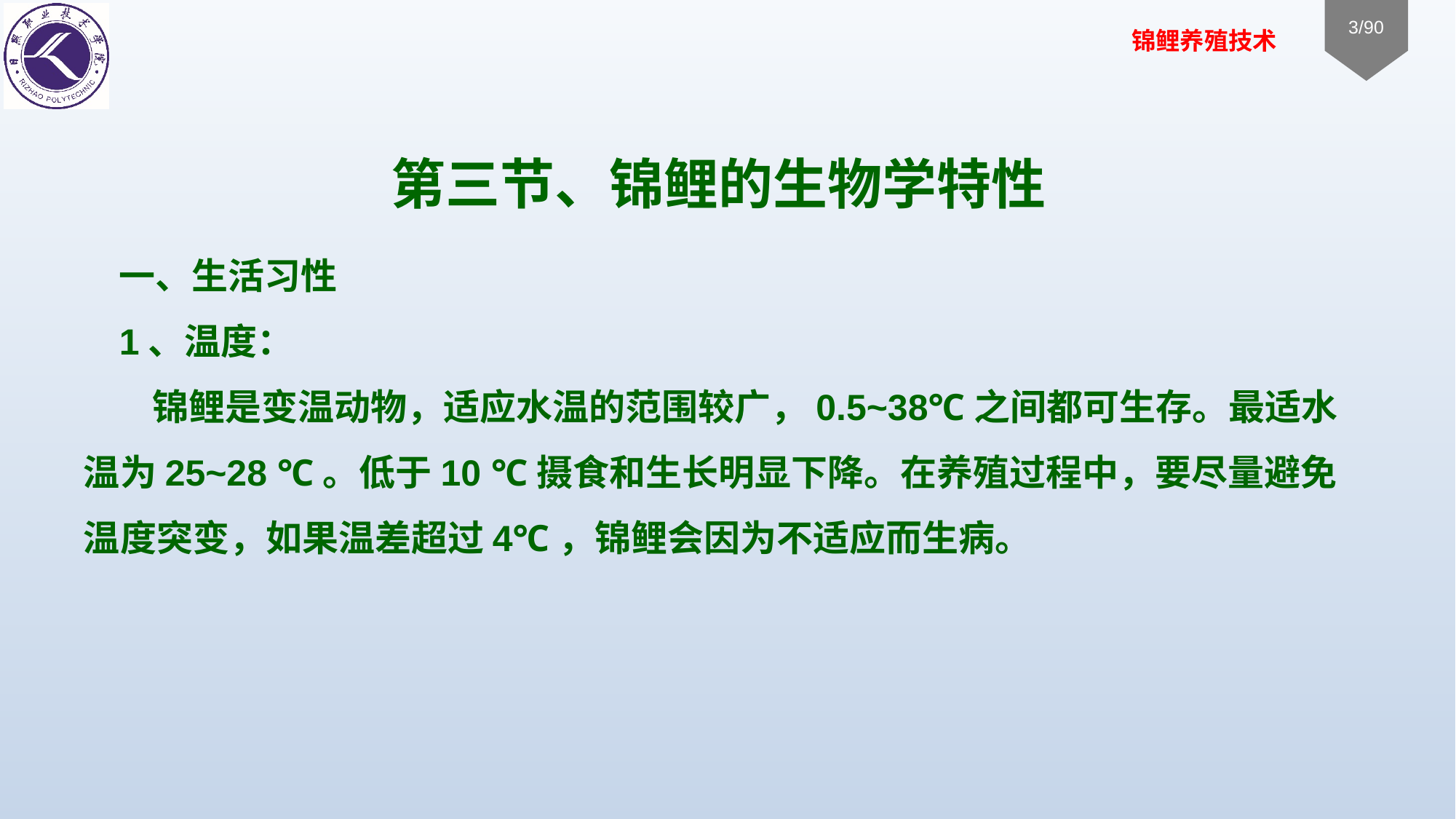

# 第三节、锦鲤的生物学特性
一、生活习性
1、温度：
   锦鲤是变温动物，适应水温的范围较广，0.5~38℃之间都可生存。最适水温为25~28 ℃。低于10 ℃摄食和生长明显下降。在养殖过程中，要尽量避免温度突变，如果温差超过4℃，锦鲤会因为不适应而生病。